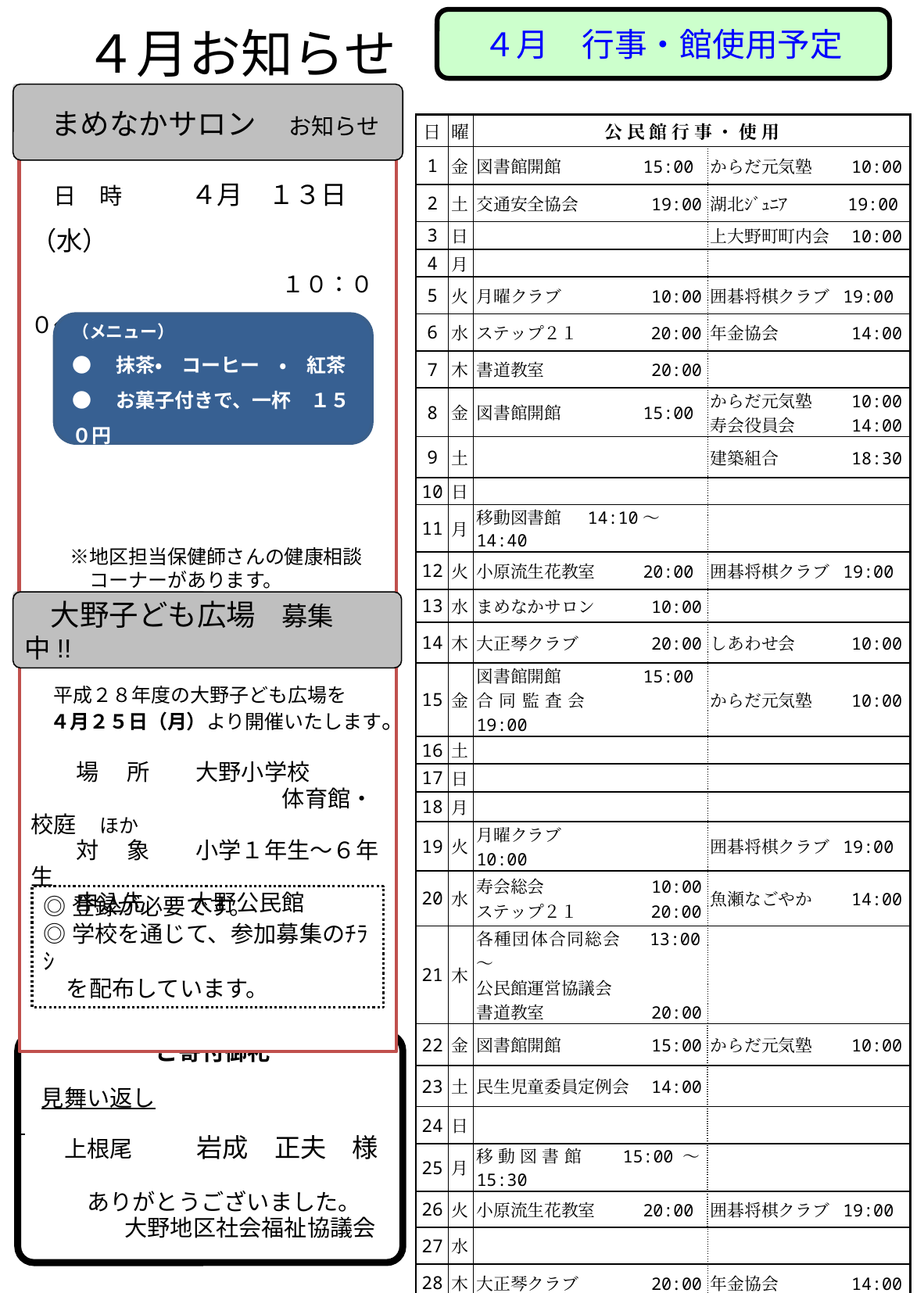

４月　行事・館使用予定
　４月お知らせ
　まめなかサロン　お知らせ
| 日 | 曜 | 公 民 館 行 事 ・ 使 用 |  |
| --- | --- | --- | --- |
| 1 | 金 | 図書館開館　　　 　 15:00 | からだ元気塾　　10:00 |
| 2 | 土 | 交通安全協会　　　　19:00 | 湖北ｼﾞｭﾆｱ　 　　19:00 |
| 3 | 日 |  | 上大野町町内会　10:00 |
| 4 | 月 |  |  |
| 5 | 火 | 月曜クラブ　　　　　10:00 | 囲碁将棋クラブ 19:00 |
| 6 | 水 | ステップ２１　　　　20:00 | 年金協会　　　　14:00 |
| 7 | 木 | 書道教室　　　　　　20:00 |  |
| 8 | 金 | 図書館開館　　　 　 15:00 | からだ元気塾　　10:00 寿会役員会　　　14:00 |
| 9 | 土 |  | 建築組合　　　　18:30 |
| 10 | 日 |  |  |
| 11 | 月 | 移動図書館　 14:10～14:40 |  |
| 12 | 火 | 小原流生花教室　　 20:00 | 囲碁将棋クラブ 19:00 |
| 13 | 水 | まめなかサロン　　　10:00 |  |
| 14 | 木 | 大正琴クラブ　　　　20:00 | しあわせ会　　　10:00 |
| 15 | 金 | 図書館開館　　　 　 15:00 合同監査会　　　　　19:00 | からだ元気塾　　10:00 |
| 16 | 土 |  |  |
| 17 | 日 |  |  |
| 18 | 月 |  |  |
| 19 | 火 | 月曜クラブ　　　　　10:00 | 囲碁将棋クラブ 19:00 |
| 20 | 水 | 寿会総会　　　　　　10:00 ステップ２１　　　　20:00 | 魚瀬なごやか　　14:00 |
| 21 | 木 | 各種団体合同総会　 13:00～ 公民館運営協議会 書道教室　　　　　　20:00 |  |
| 22 | 金 | 図書館開館　　　　　15:00 | からだ元気塾　　10:00 |
| 23 | 土 | 民生児童委員定例会　14:00 |  |
| 24 | 日 |  |  |
| 25 | 月 | 移動図書館　 15:00～15:30 |  |
| 26 | 火 | 小原流生花教室　　 20:00 | 囲碁将棋クラブ 19:00 |
| 27 | 水 |  |  |
| 28 | 木 | 大正琴クラブ　　　　20:00 | 年金協会　　　　14:00 |
| 29 | 金 |  |  |
| 30 | 土 |  |  |

　日　時　　　４月　１３日　（水）
　　　　　　　　　　　１０：００～１４：００

　場　所　  大野公民館　研修室

　　※地区担当保健師さんの健康相談
　　　コーナーがあります。
　　※皆さんお誘い合わせの上、お出け
　　　下さい。

（メニュー）
●　抹茶・　コーヒー　・　紅茶
●　お菓子付きで、一杯　１５０円
　大野子ども広場　募集中!!

　平成２８年度の大野子ども広場を
　４月２５日（月）より開催いたします。

　　場　 所　　大野小学校
　　　　　　　　　　　体育館・校庭　ほか
　　対　 象　　小学１年生～６年生
　　申込先　　大野公民館

◎登録が必要です。
◎学校を通じて、参加募集のﾁﾗｼ
　を配布しています。

ご寄付御礼

　見舞い返し

　　上根尾　　  岩成　正夫　様

　　　ありがとうございました。

　　大野地区社会福祉協議会